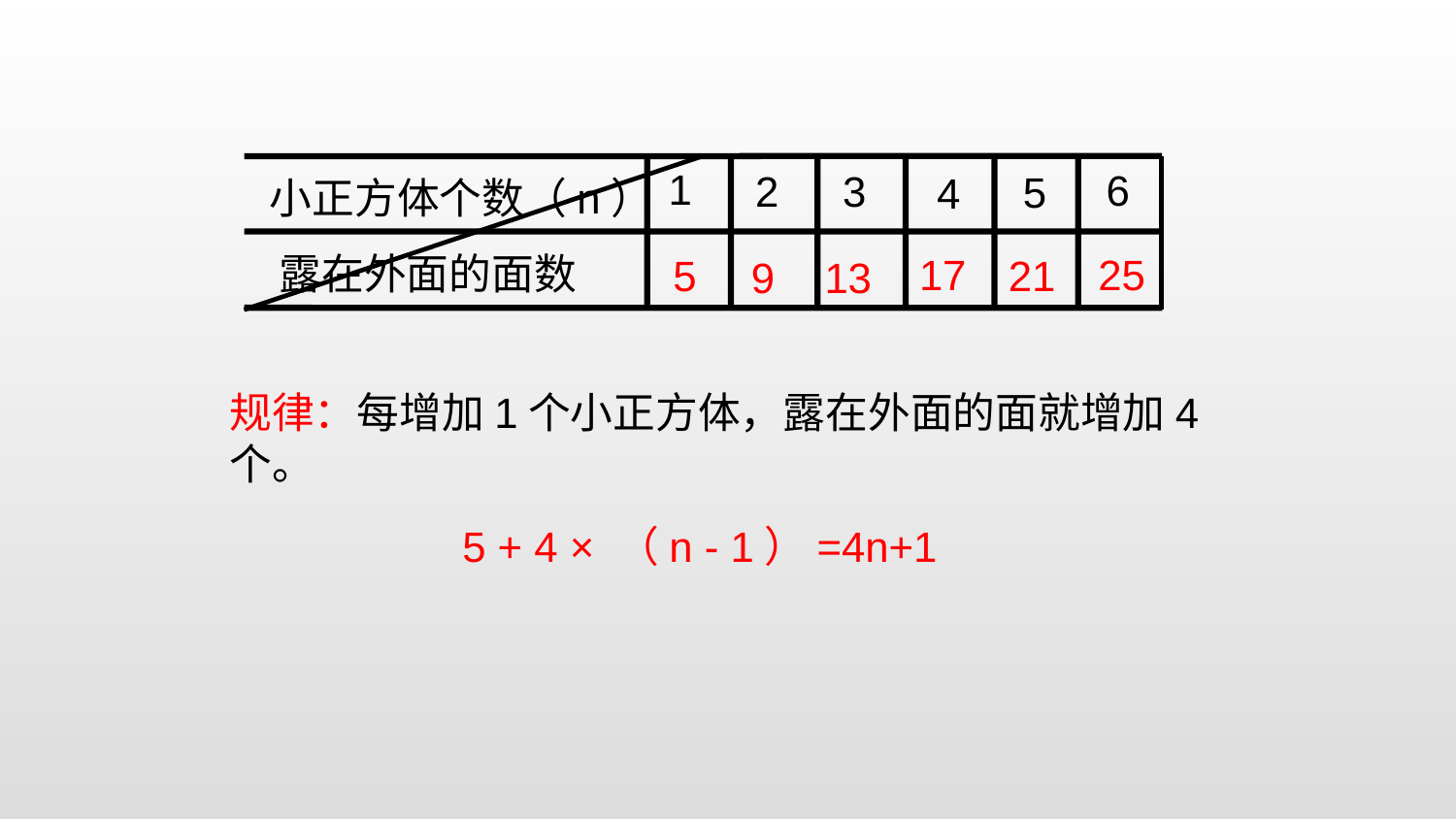

1
6
2
3
5
4
小正方体个数（n）
露在外面的面数
25
17
21
5
13
9
规律：每增加1个小正方体，露在外面的面就增加4个。
  5 + 4 × （n - 1）=4n+1